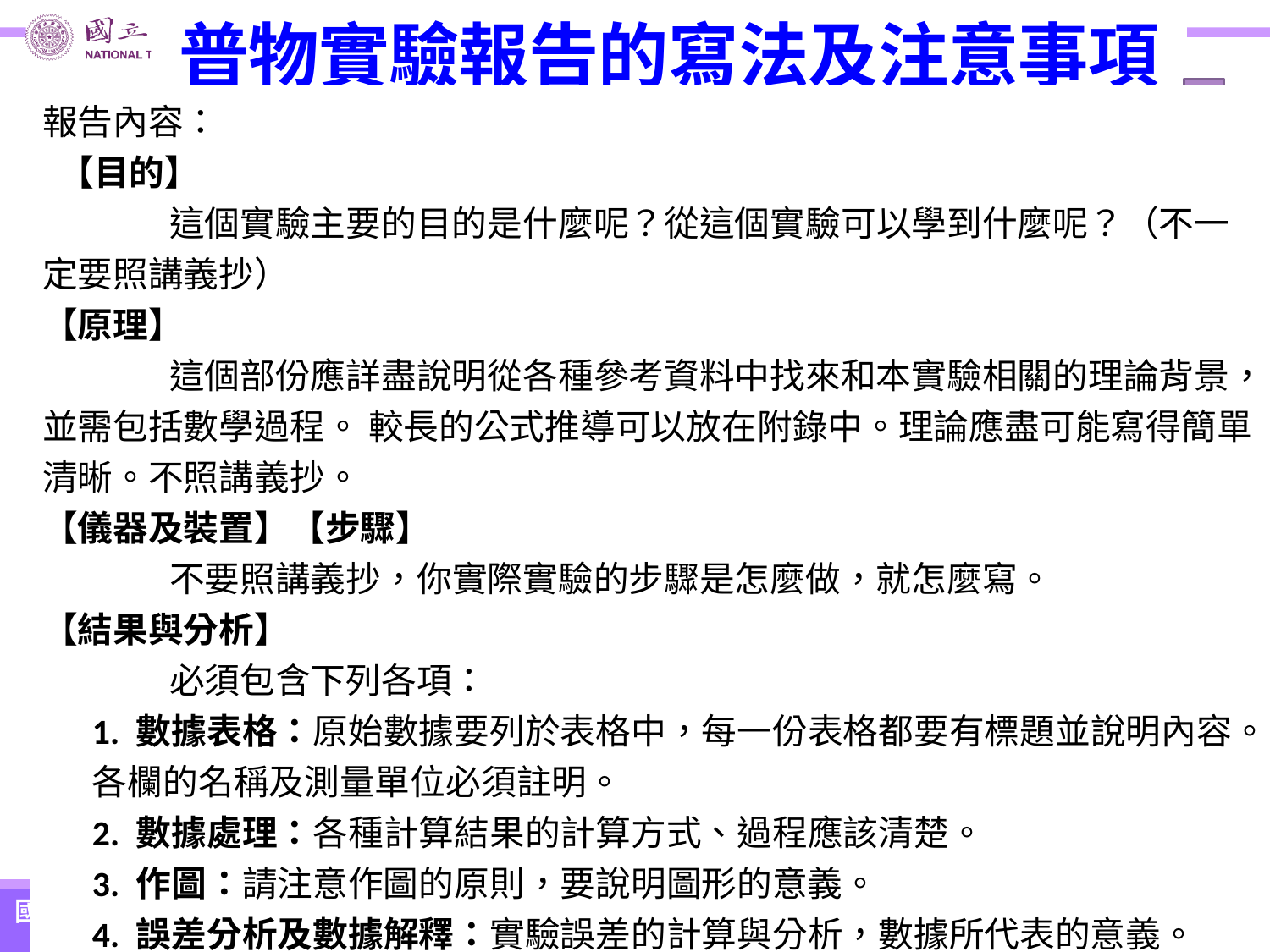

# 普物實驗報告的寫法及注意事項

報告內容：
 【目的】
	這個實驗主要的目的是什麼呢？從這個實驗可以學到什麼呢？（不一定要照講義抄）
【原理】
	這個部份應詳盡說明從各種參考資料中找來和本實驗相關的理論背景，並需包括數學過程。 較長的公式推導可以放在附錄中。理論應盡可能寫得簡單清晰。不照講義抄。
【儀器及裝置】【步驟】
	不要照講義抄，你實際實驗的步驟是怎麼做，就怎麼寫。
【結果與分析】
	必須包含下列各項：
1. 數據表格：原始數據要列於表格中，每一份表格都要有標題並說明內容。
各欄的名稱及測量單位必須註明。
2. 數據處理：各種計算結果的計算方式、過程應該清楚。
3. 作圖：請注意作圖的原則，要說明圖形的意義。
4. 誤差分析及數據解釋：實驗誤差的計算與分析，數據所代表的意義。
需補做實驗者請事先與實驗室助理提出申請，助教陪同，在當次實驗月內完成。